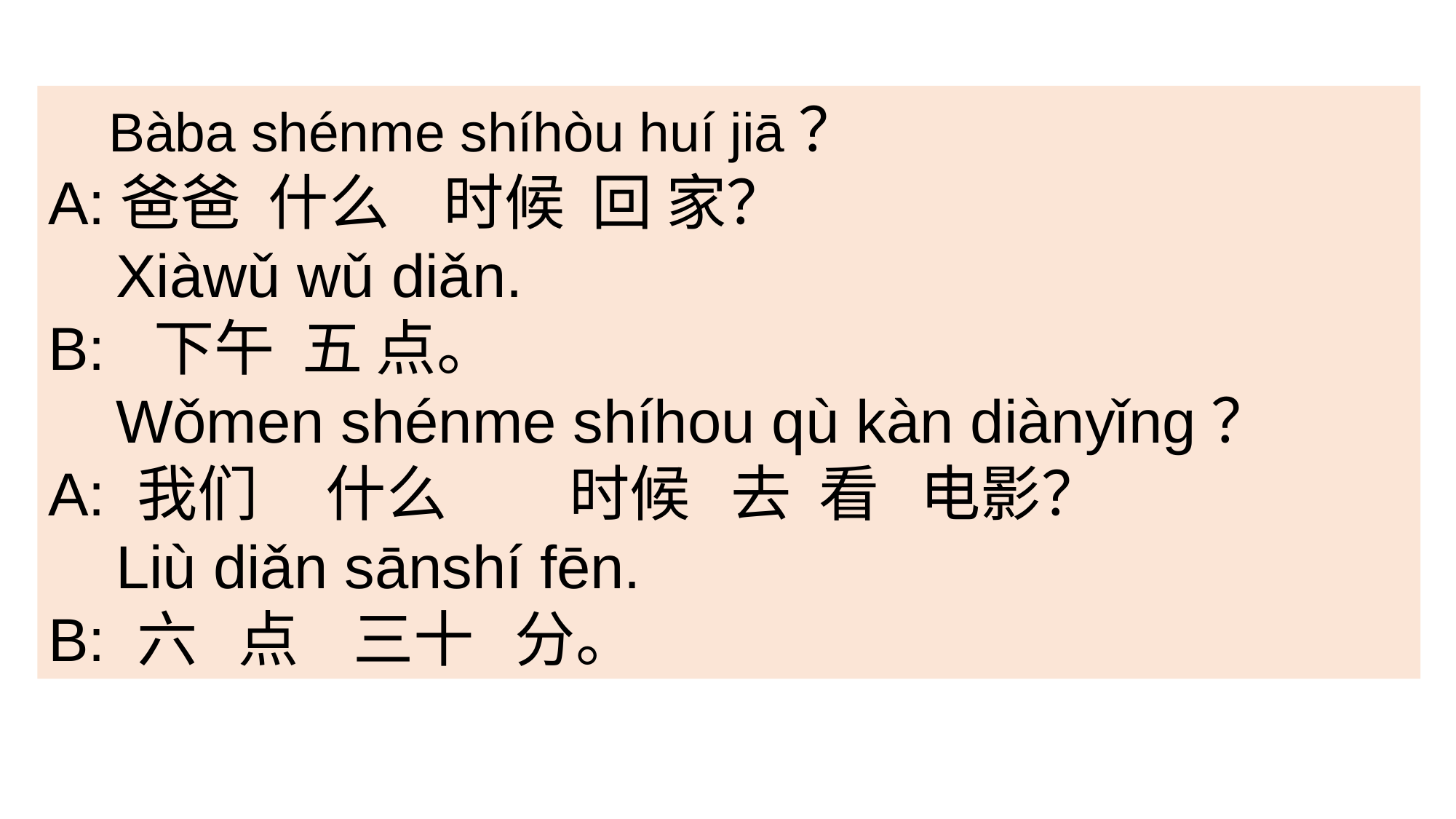

Bàba shénme shíhòu huí jiā？
A:爸爸  什么    时候  回 家？
    Xiàwǔ wǔ diǎn.
B:  下午  五 点。
    Wǒmen shénme shíhou qù kàn diànyǐng？
A: 我们     什么         时候   去  看   电影？
    Liù diǎn sānshí fēn.
B: 六   点    三十   分。